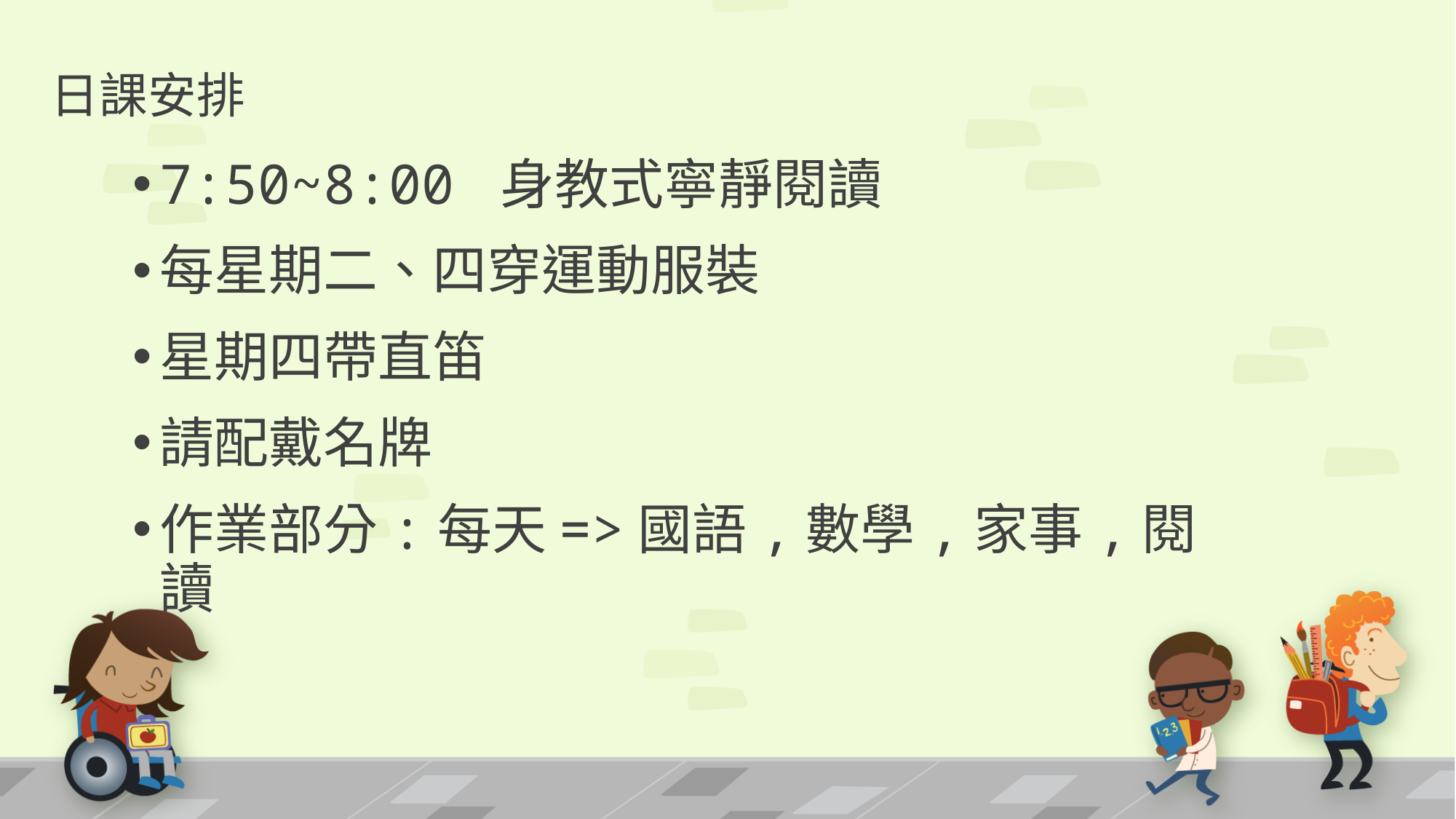

# 日課安排
7:50~8:00 身教式寧靜閱讀
每星期二、四穿運動服裝
星期四帶直笛
請配戴名牌
作業部分:每天=>國語,數學,家事,閱讀